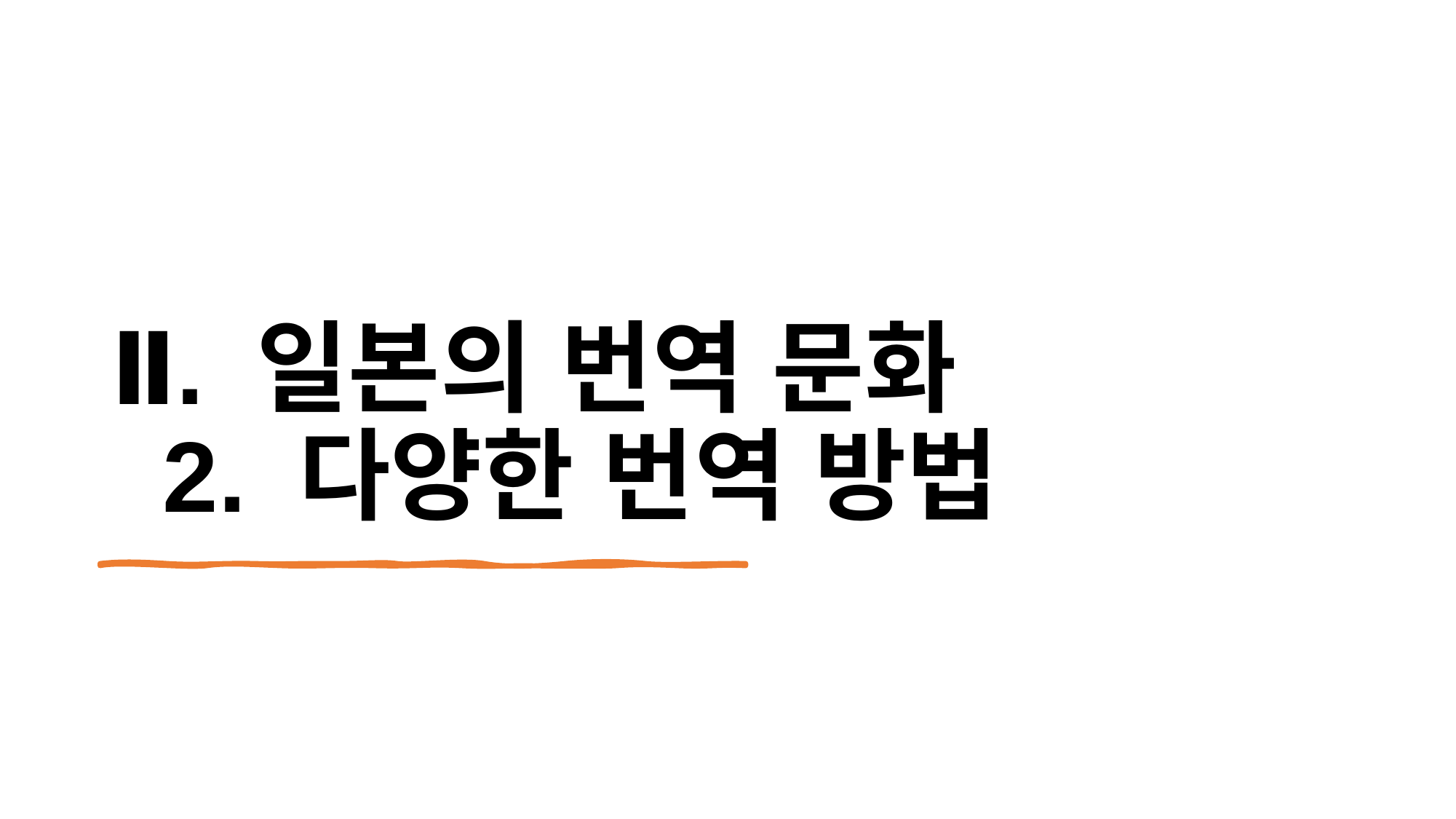

# Ⅱ. 일본의 번역 문화  2. 다양한 번역 방법